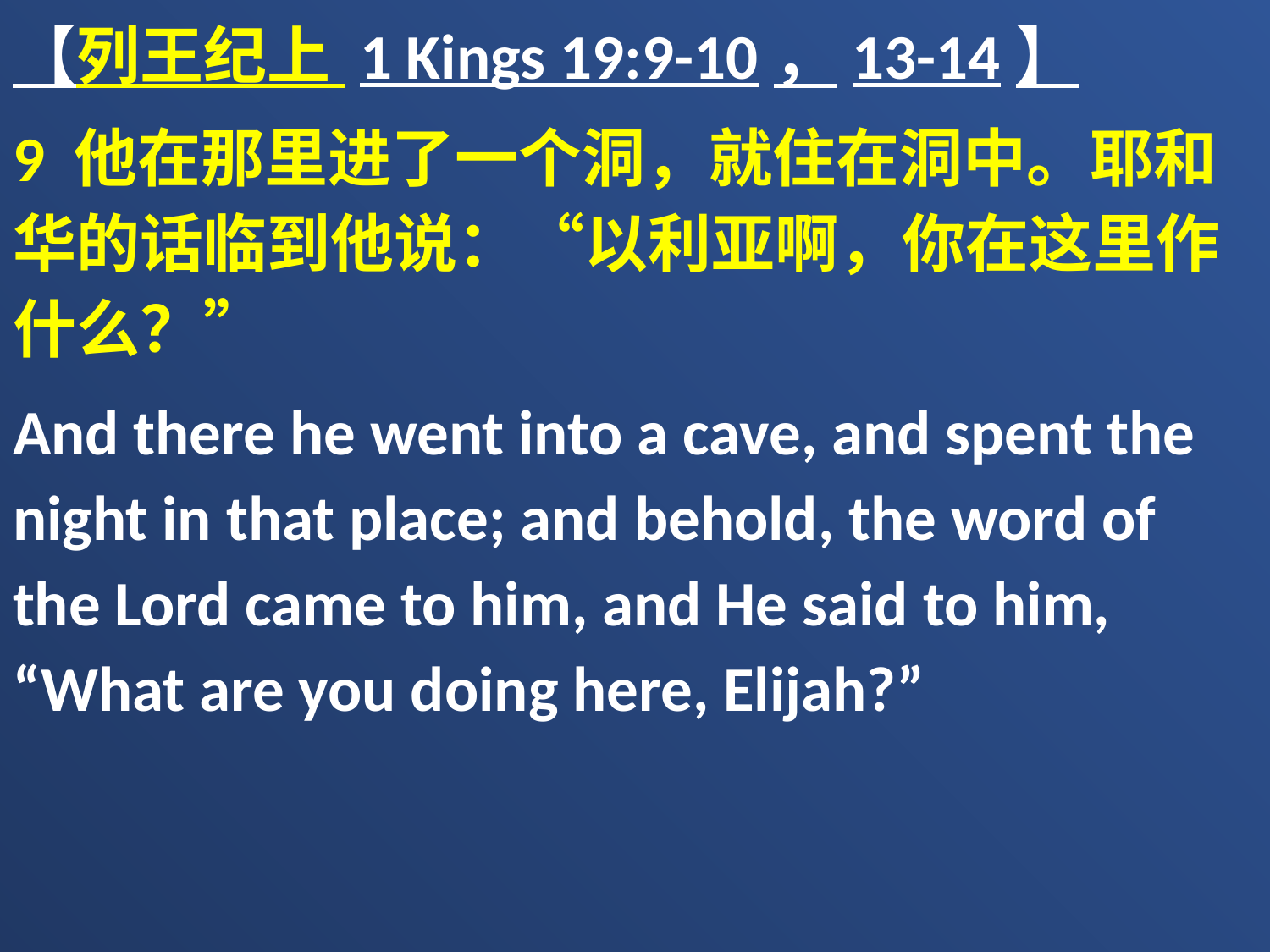

【列王纪上 1 Kings 19:9-10，13-14】
9 他在那里进了一个洞，就住在洞中。耶和华的话临到他说：“以利亚啊，你在这里作什么？”
And there he went into a cave, and spent the night in that place; and behold, the word of the Lord came to him, and He said to him, “What are you doing here, Elijah?”